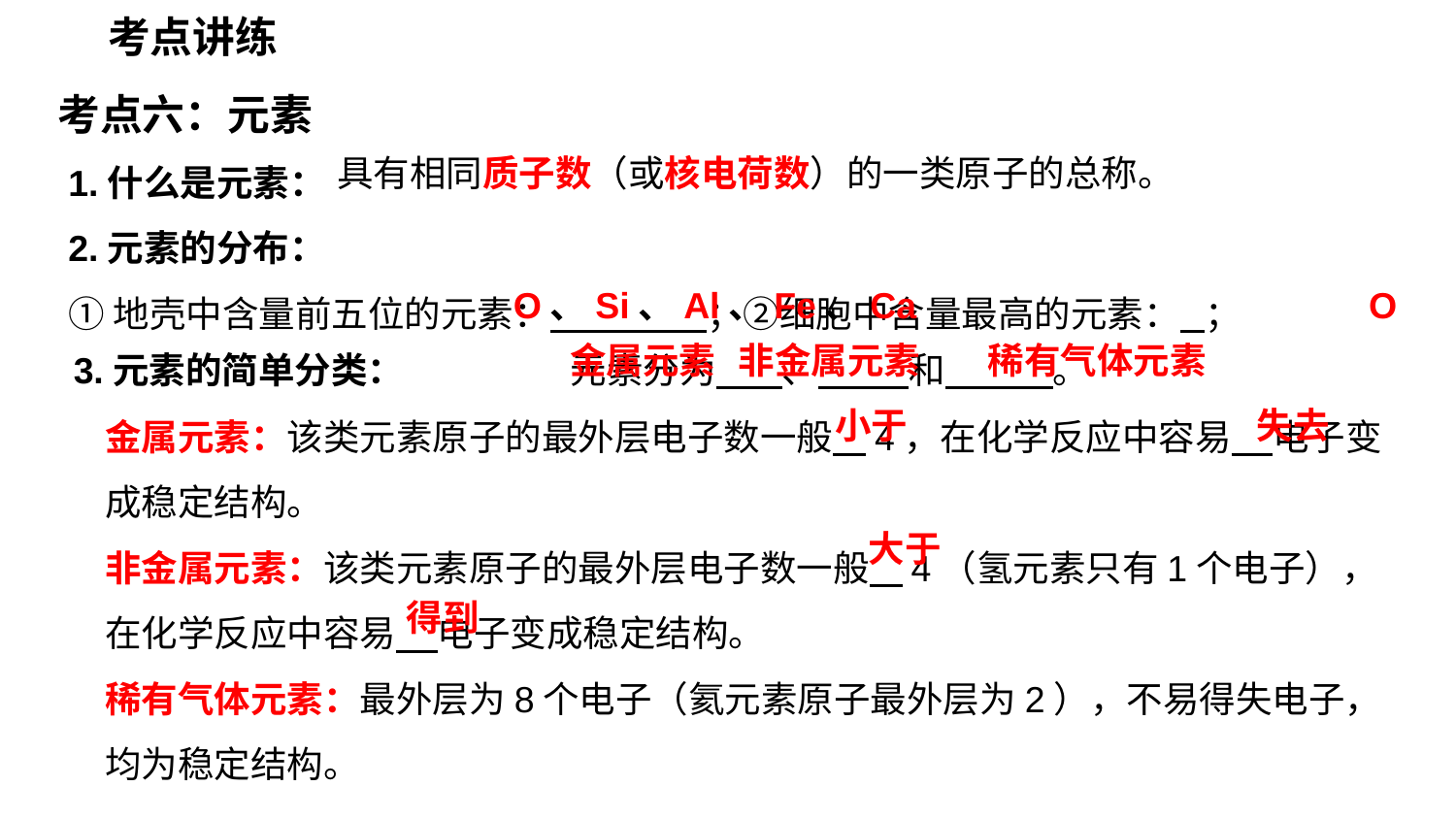

考点讲练
考点六：元素
1.什么是元素：
2.元素的分布：
①地壳中含量前五位的元素：                   ；②细胞中含量最高的元素：   ；
具有相同质子数（或核电荷数）的一类原子的总称。
O、Si、Al、Fe、Ca
O
金属元素
非金属元素
稀有气体元素
3.元素的简单分类：
元素分为        、           和             。
金属元素：该类元素原子的最外层电子数一般    4，在化学反应中容易     电子变成稳定结构。
非金属元素：该类元素原子的最外层电子数一般    4（氢元素只有1个电子），在化学反应中容易     电子变成稳定结构。
稀有气体元素：最外层为8个电子（氦元素原子最外层为2），不易得失电子，均为稳定结构。
小于
失去
大于
得到